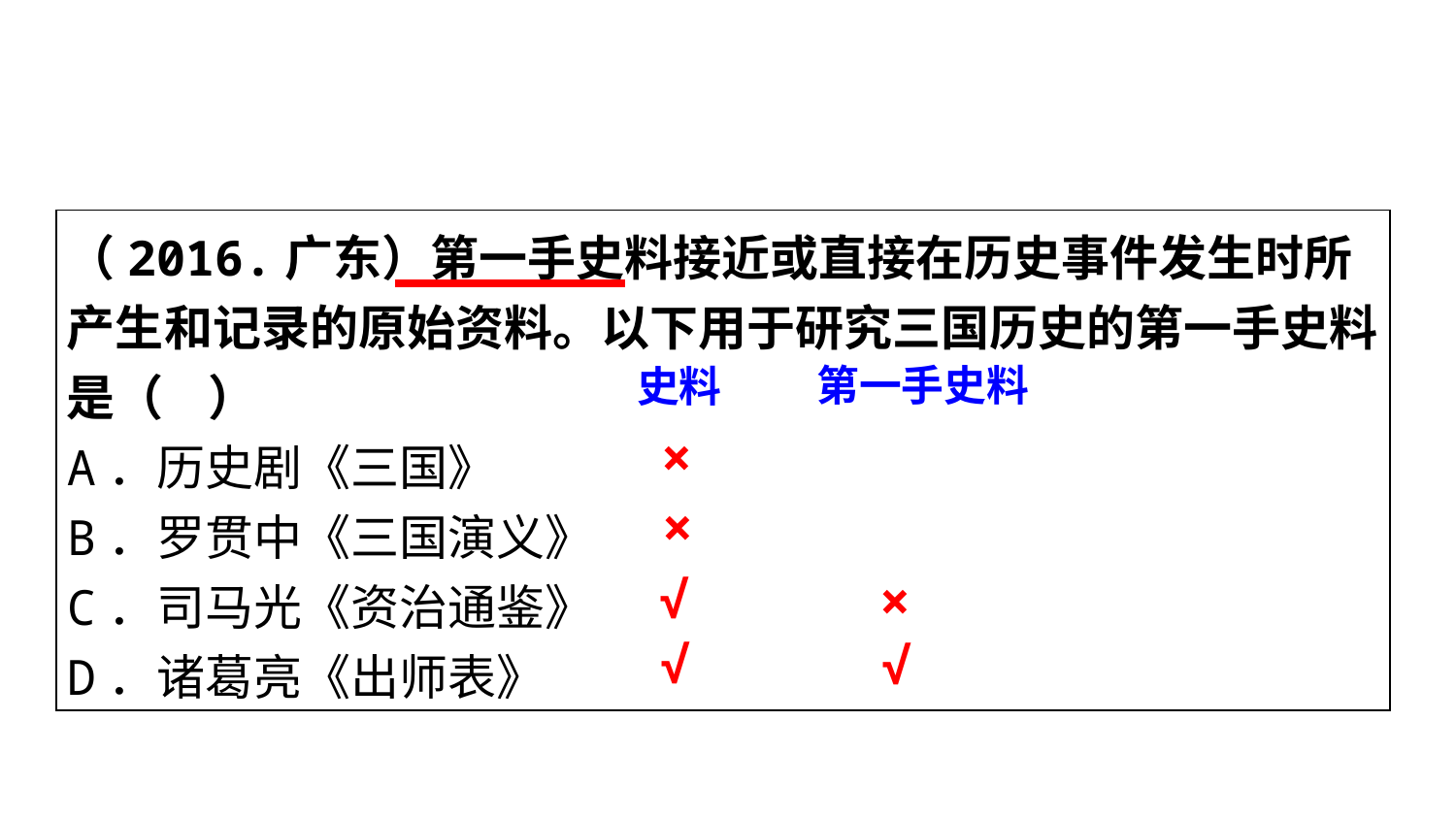

（2016.广东）第一手史料接近或直接在历史事件发生时所产生和记录的原始资料。以下用于研究三国历史的第一手史料是（    ）
A．历史剧《三国》
B．罗贯中《三国演义》
C．司马光《资治通鉴》
D．诸葛亮《出师表》
第一手史料
史料
×
×
×
√
√
√